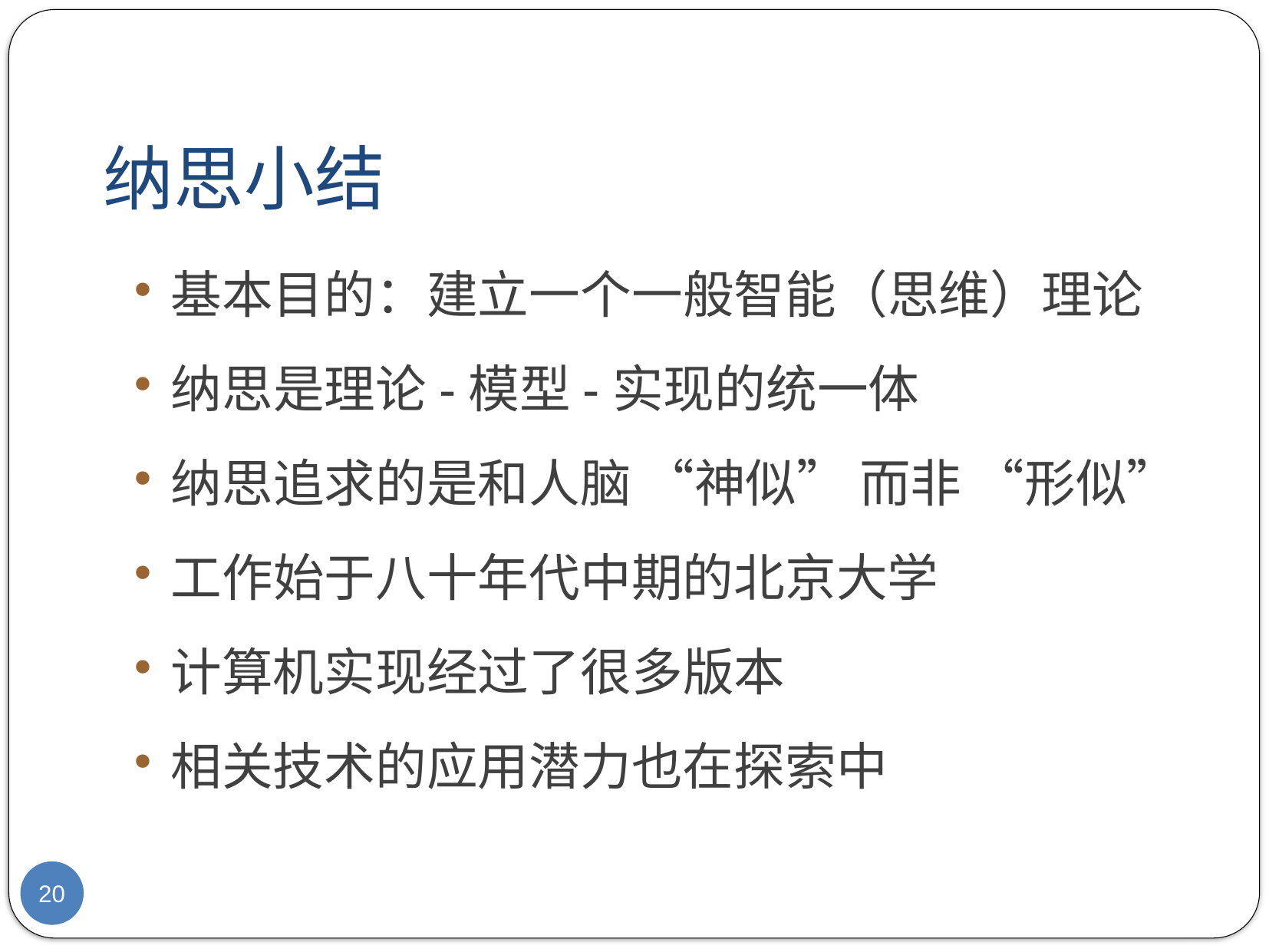

# 纳思小结
基本目的：建立一个一般智能（思维）理论
纳思是理论-模型-实现的统一体
纳思追求的是和人脑 “神似” 而非 “形似”
工作始于八十年代中期的北京大学
计算机实现经过了很多版本
相关技术的应用潜力也在探索中
20